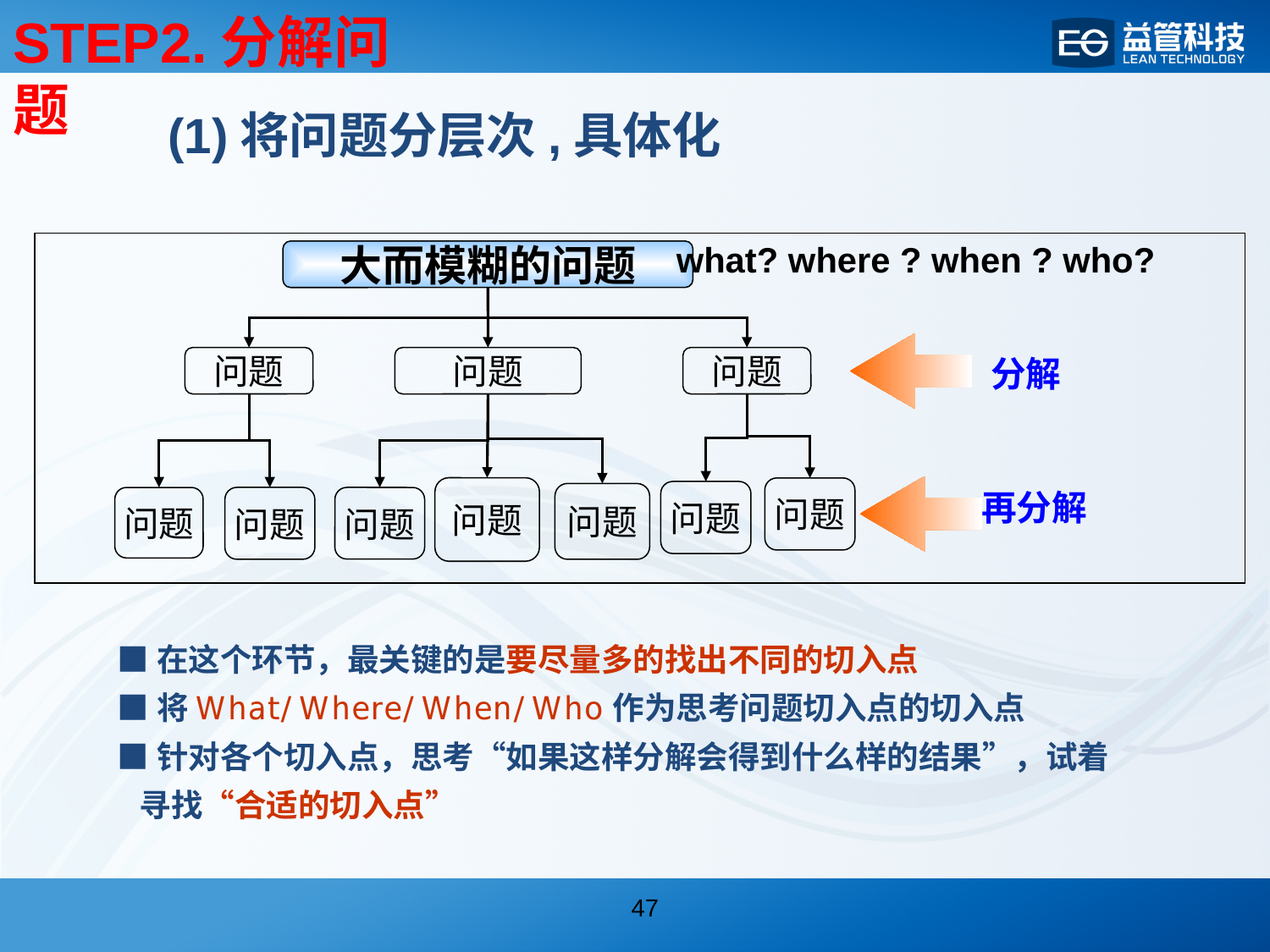

STEP2.分解问题
(1)将问题分层次,具体化

what? where ? when ? who?
大而模糊的问题

问题
问题
问题
分解

问题
问题
问题
问题
再分解
问题
问题
问题
■在这个环节，最关键的是要尽量多的找出不同的切入点
■将What/Where/When/Who作为思考问题切入点的切入点
■针对各个切入点，思考“如果这样分解会得到什么样的结果”，试着
  寻找“合适的切入点”